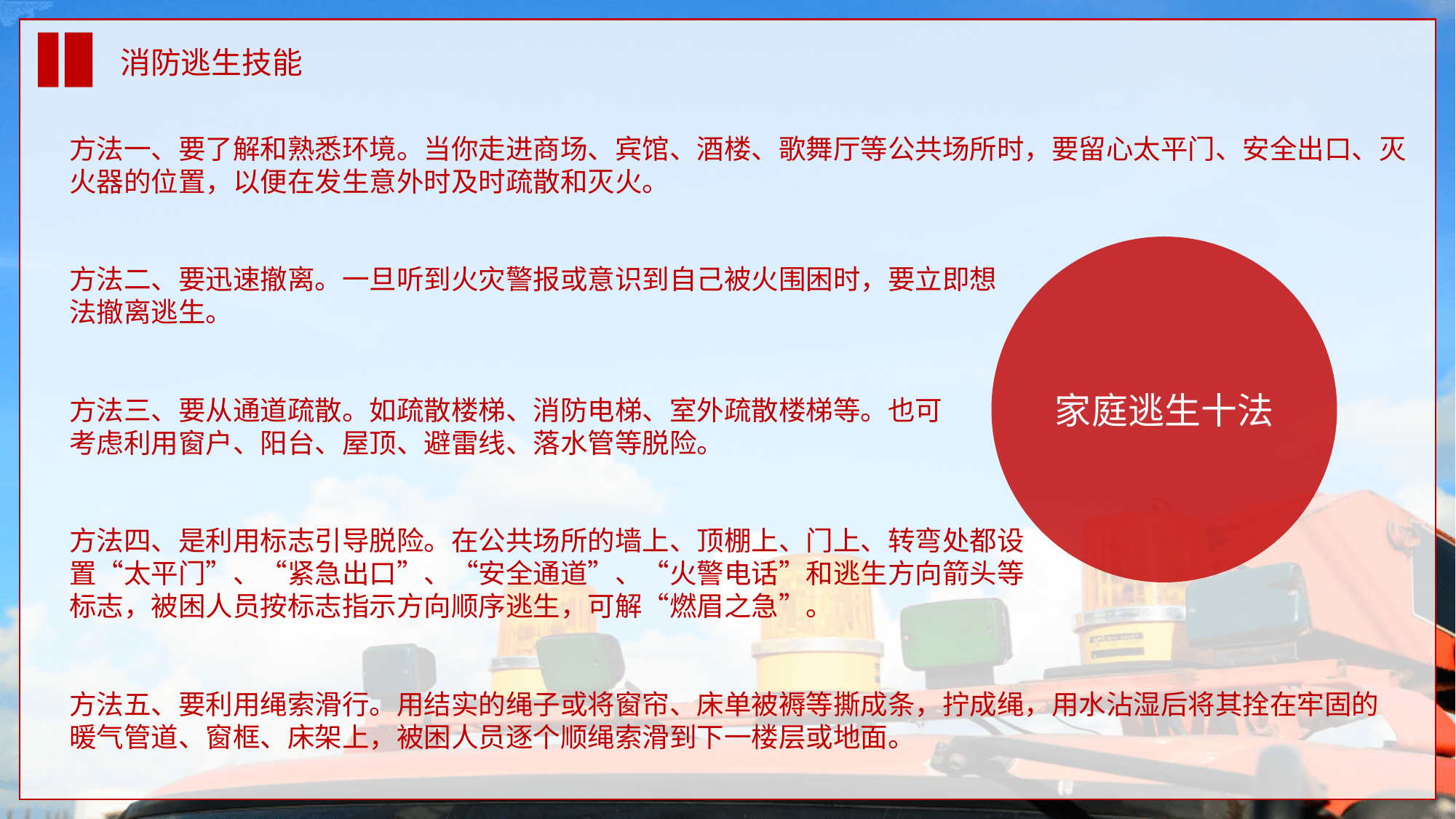

消防逃生技能
方法一、要了解和熟悉环境。当你走进商场、宾馆、酒楼、歌舞厅等公共场所时，要留心太平门、安全出口、灭火器的位置，以便在发生意外时及时疏散和灭火。
家庭逃生十法
方法二、要迅速撤离。一旦听到火灾警报或意识到自己被火围困时，要立即想法撤离逃生。
方法三、要从通道疏散。如疏散楼梯、消防电梯、室外疏散楼梯等。也可考虑利用窗户、阳台、屋顶、避雷线、落水管等脱险。
方法四、是利用标志引导脱险。在公共场所的墙上、顶棚上、门上、转弯处都设置“太平门”、“紧急出口”、“安全通道”、“火警电话”和逃生方向箭头等标志，被困人员按标志指示方向顺序逃生，可解“燃眉之急”。
方法五、要利用绳索滑行。用结实的绳子或将窗帘、床单被褥等撕成条，拧成绳，用水沾湿后将其拴在牢固的暖气管道、窗框、床架上，被困人员逐个顺绳索滑到下一楼层或地面。